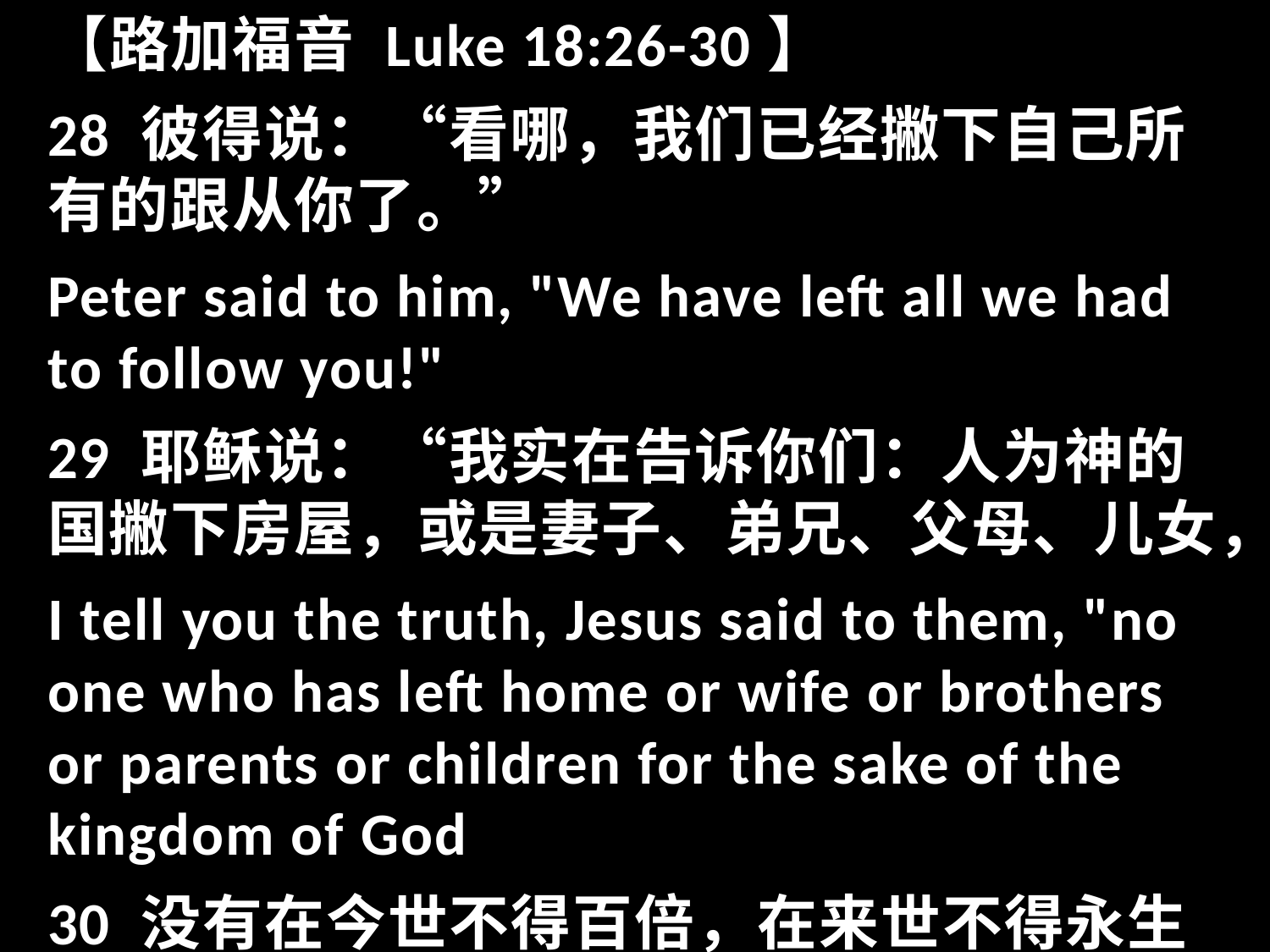

【路加福音 Luke 18:26-30】
28 彼得说：“看哪，我们已经撇下自己所有的跟从你了。”
Peter said to him, "We have left all we had to follow you!"
29 耶稣说：“我实在告诉你们：人为神的国撇下房屋，或是妻子、弟兄、父母、儿女，
I tell you the truth, Jesus said to them, "no one who has left home or wife or brothers or parents or children for the sake of the kingdom of God
30 没有在今世不得百倍，在来世不得永生的。”
will fail to receive many times as much in this age and, in the age to come, eternal life."